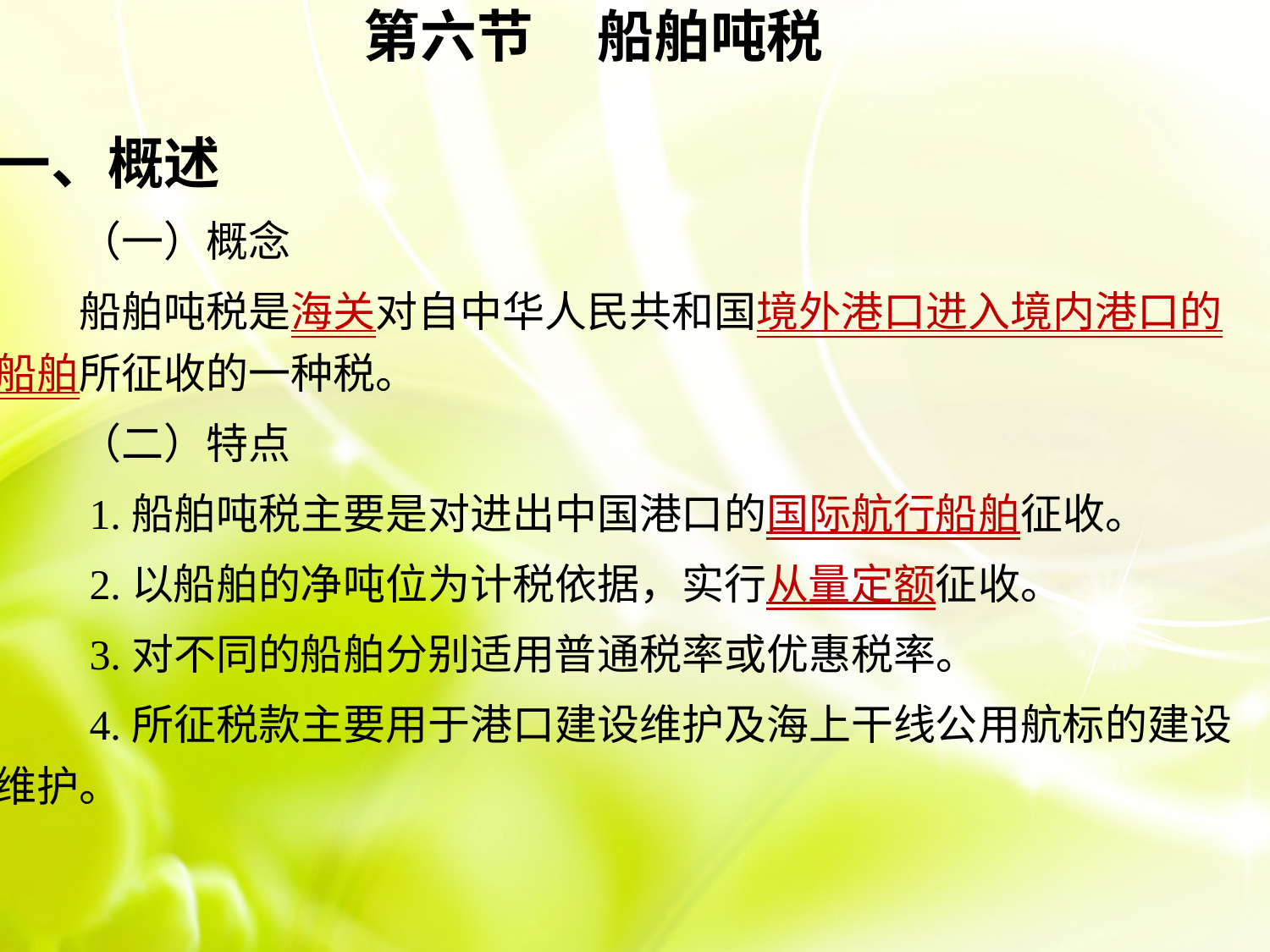

第六节     船舶吨税

一、概述
　　（一）概念
　　船舶吨税是海关对自中华人民共和国境外港口进入境内港口的船舶所征收的一种税。
　　（二）特点
　　1.船舶吨税主要是对进出中国港口的国际航行船舶征收。
　　2.以船舶的净吨位为计税依据，实行从量定额征收。
　　3.对不同的船舶分别适用普通税率或优惠税率。
　　4.所征税款主要用于港口建设维护及海上干线公用航标的建设维护。